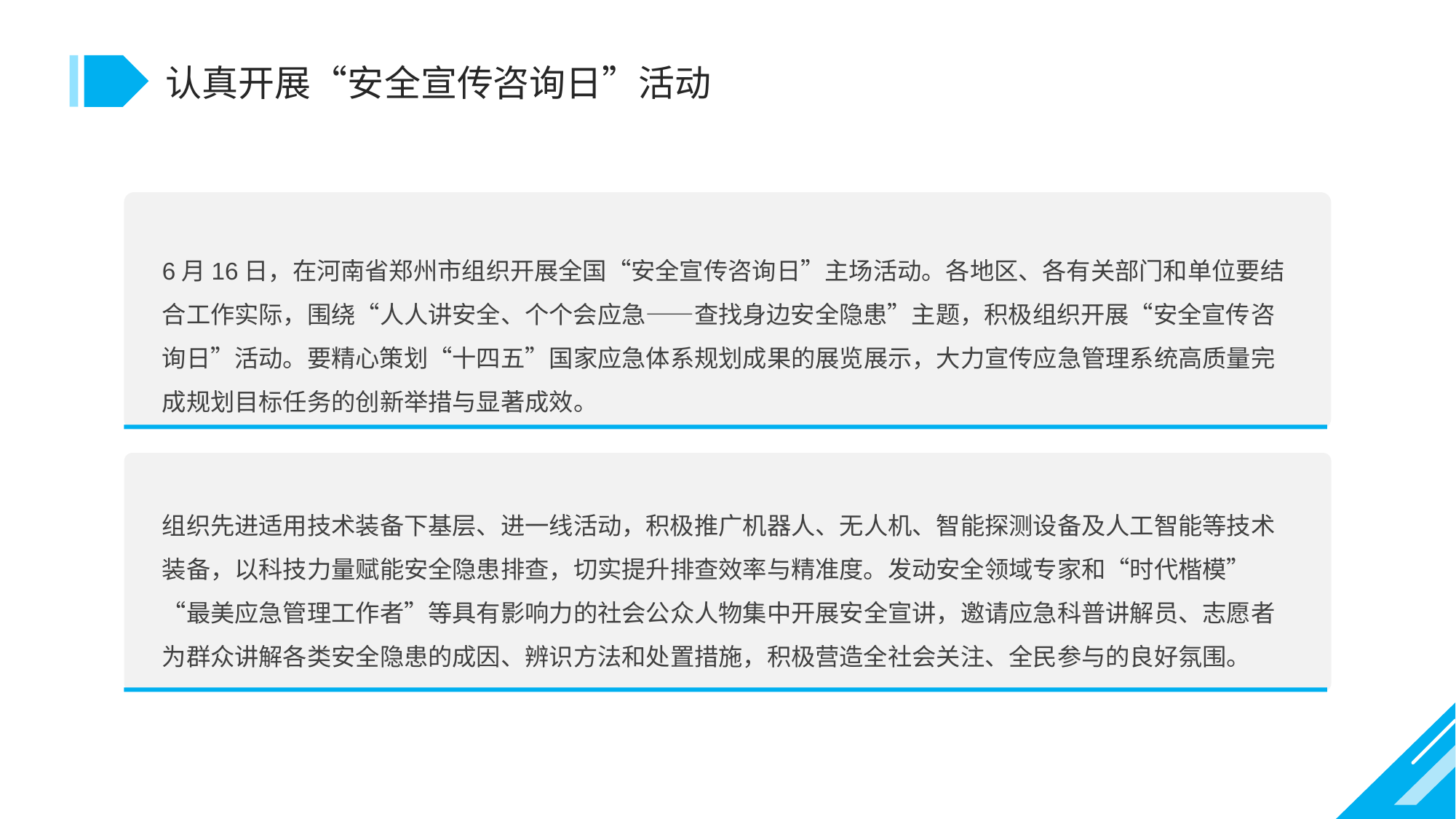

认真开展“安全宣传咨询日”活动

6月16日，在河南省郑州市组织开展全国“安全宣传咨询日”主场活动。各地区、各有关部门和单位要结合工作实际，围绕“人人讲安全、个个会应急——查找身边安全隐患”主题，积极组织开展“安全宣传咨询日”活动。要精心策划“十四五”国家应急体系规划成果的展览展示，大力宣传应急管理系统高质量完成规划目标任务的创新举措与显著成效。

组织先进适用技术装备下基层、进一线活动，积极推广机器人、无人机、智能探测设备及人工智能等技术装备，以科技力量赋能安全隐患排查，切实提升排查效率与精准度。发动安全领域专家和“时代楷模”“最美应急管理工作者”等具有影响力的社会公众人物集中开展安全宣讲，邀请应急科普讲解员、志愿者为群众讲解各类安全隐患的成因、辨识方法和处置措施，积极营造全社会关注、全民参与的良好氛围。